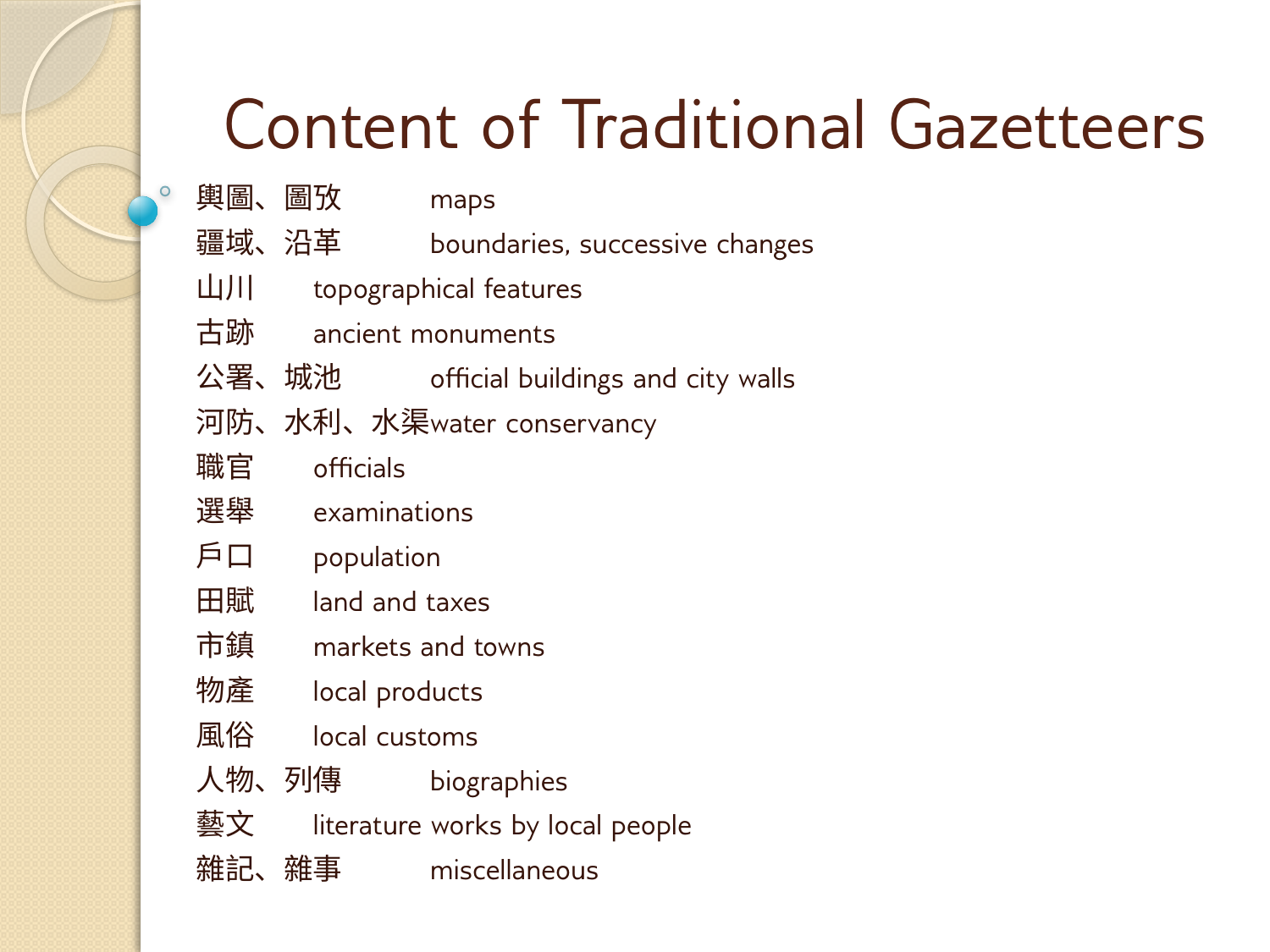

# Content of Traditional Gazetteers
輿圖、圖攷		maps
疆域、沿革		boundaries, successive changes
山川			topographical features
古跡			ancient monuments
公署、城池		official buildings and city walls
河防、水利、水渠		water conservancy
職官			officials
選舉			examinations
戶口			population
田賦        		land and taxes
市鎮 			markets and towns
物產			local products
風俗			local customs
人物、列傳		biographies
藝文			literature works by local people
雜記、雜事		miscellaneous